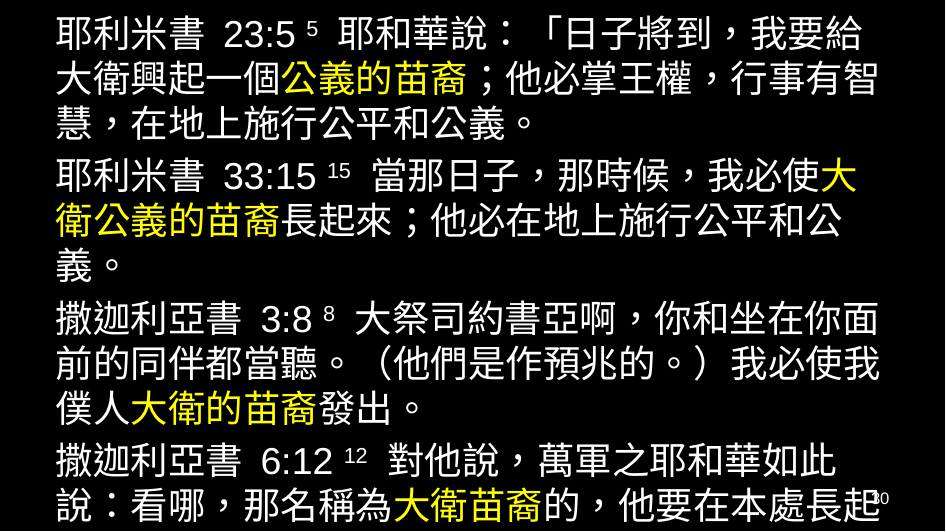

耶利米書 23:5 5 耶和華說：「日子將到，我要給大衛興起一個公義的苗裔；他必掌王權，行事有智慧，在地上施行公平和公義。
耶利米書 33:15 15 當那日子，那時候，我必使大衛公義的苗裔長起來；他必在地上施行公平和公義。
撒迦利亞書 3:8 8 大祭司約書亞啊，你和坐在你面前的同伴都當聽。（他們是作預兆的。）我必使我僕人大衛的苗裔發出。
撒迦利亞書 6:12 12 對他說，萬軍之耶和華如此說：看哪，那名稱為大衛苗裔的，他要在本處長起來，並要建造耶和華的殿。

30